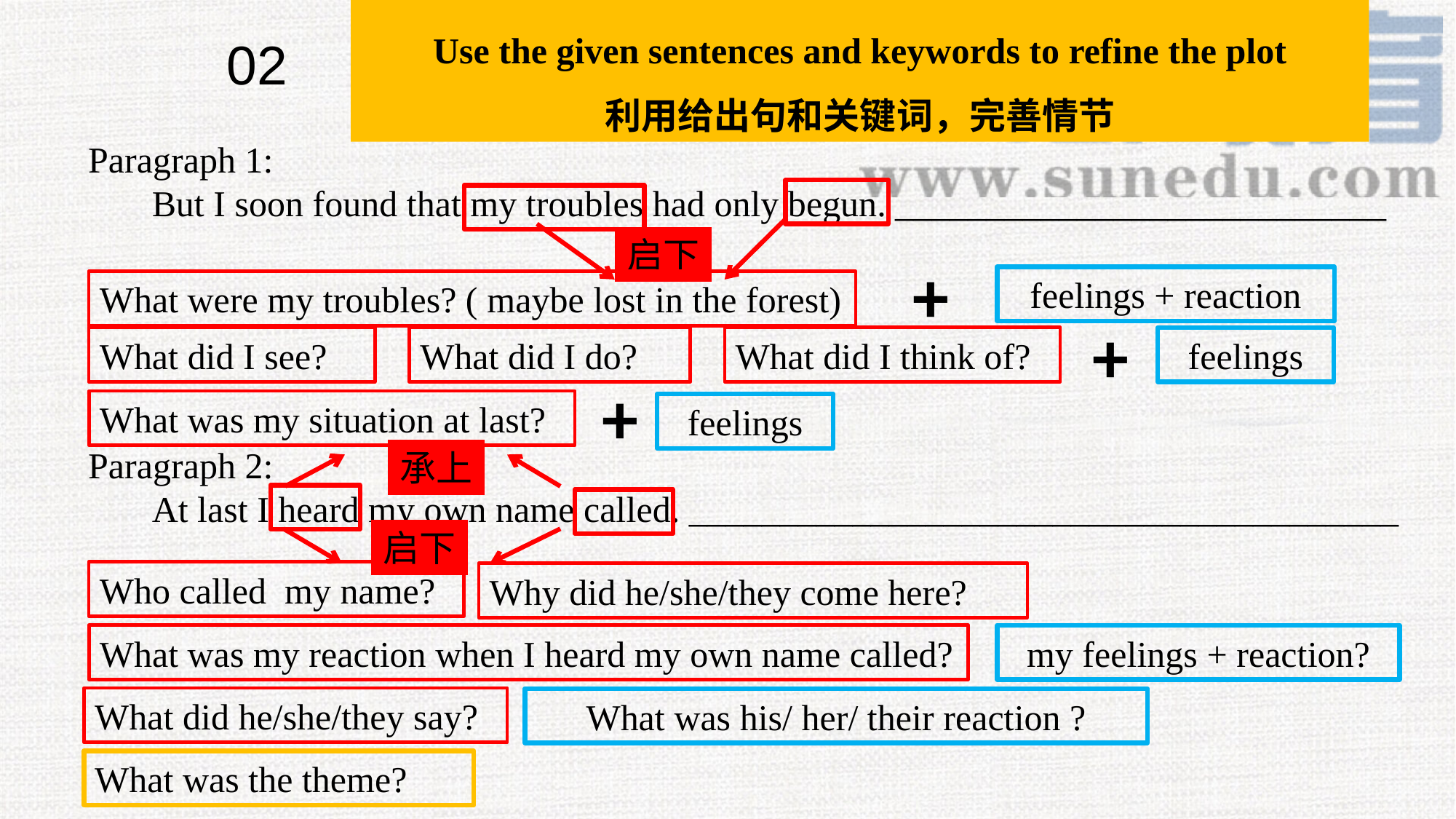

Use the given sentences and keywords to refine the plot
利用给出句和关键词，完善情节
02
Paragraph 1:
       But I soon found that my troubles had only begun. ___________________________

Paragraph 2:
       At last I heard my own name called. _______________________________________

启下
+
feelings + reaction
What were my troubles? ( maybe lost in the forest)
+
What did I think of?
What did I see?
What did I do?
feelings
+
What was my situation at last?
feelings
承上

启下
Who called  my name?
Why did he/she/they come here?
What was my reaction when I heard my own name called?
my feelings + reaction?
What did he/she/they say?
What was his/ her/ their reaction ?
What was the theme?